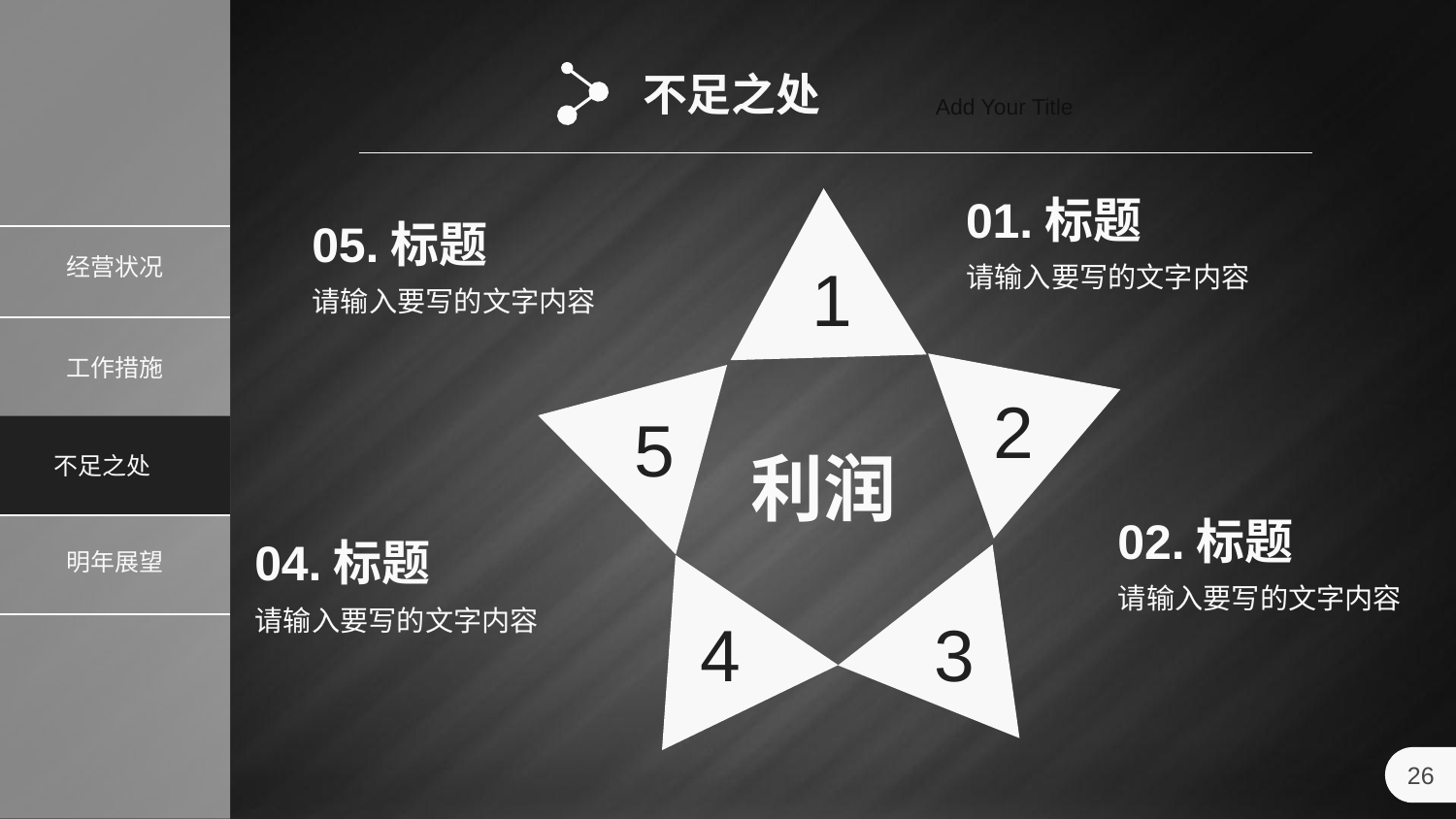

不足之处
Add Your Title
01.标题
请输入要写的文字内容

1

2
5
利润

4
3
05.标题
请输入要写的文字内容
02.标题
请输入要写的文字内容
04.标题
请输入要写的文字内容